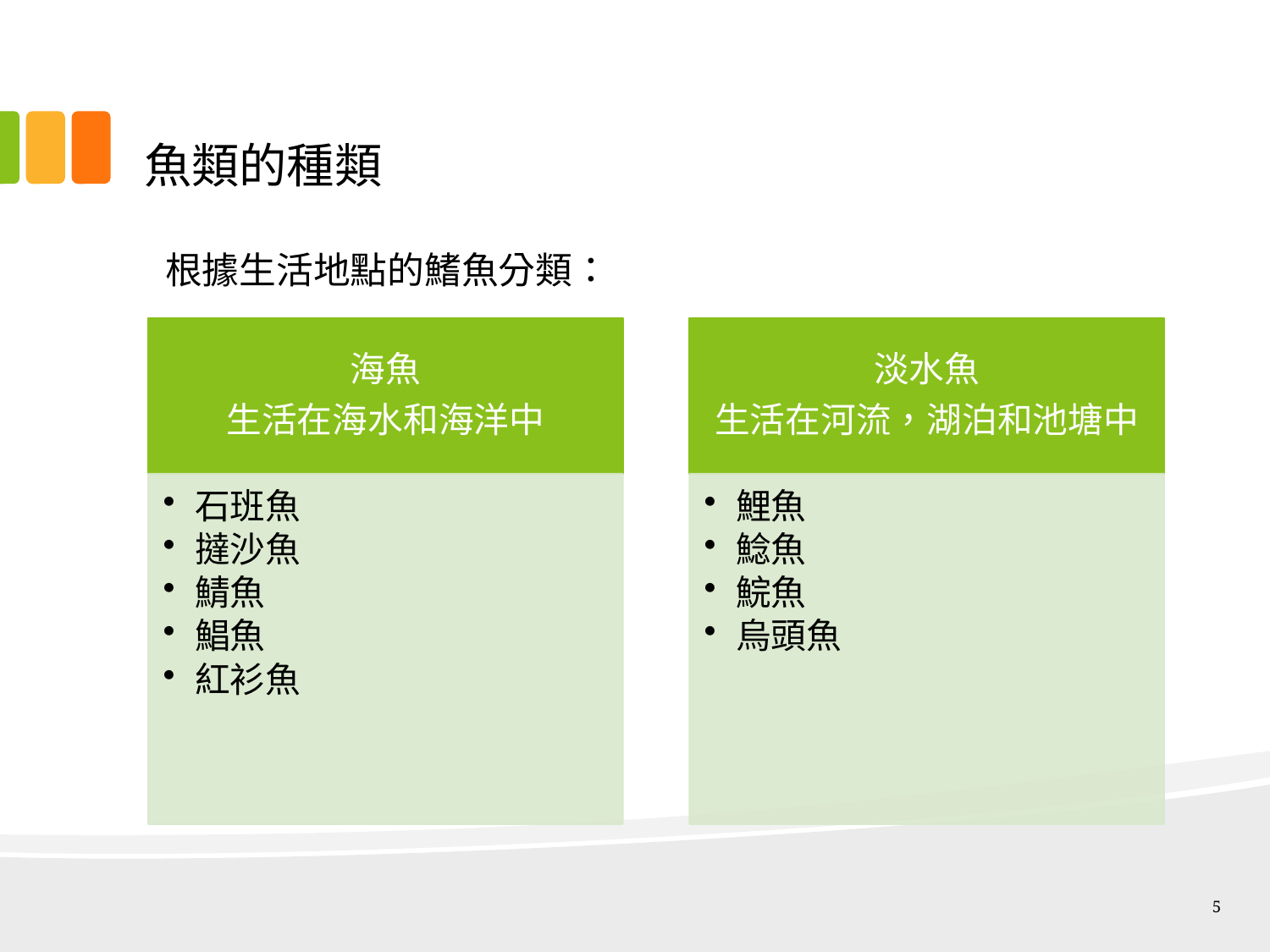

# 魚類的種類
根據生活地點的鰭魚分類：
海魚
生活在海水和海洋中
石班魚
撻沙魚
鯖魚
鯧魚
紅衫魚
淡水魚
生活在河流，湖泊和池塘中
鯉魚
鯰魚
鯇魚
烏頭魚
5